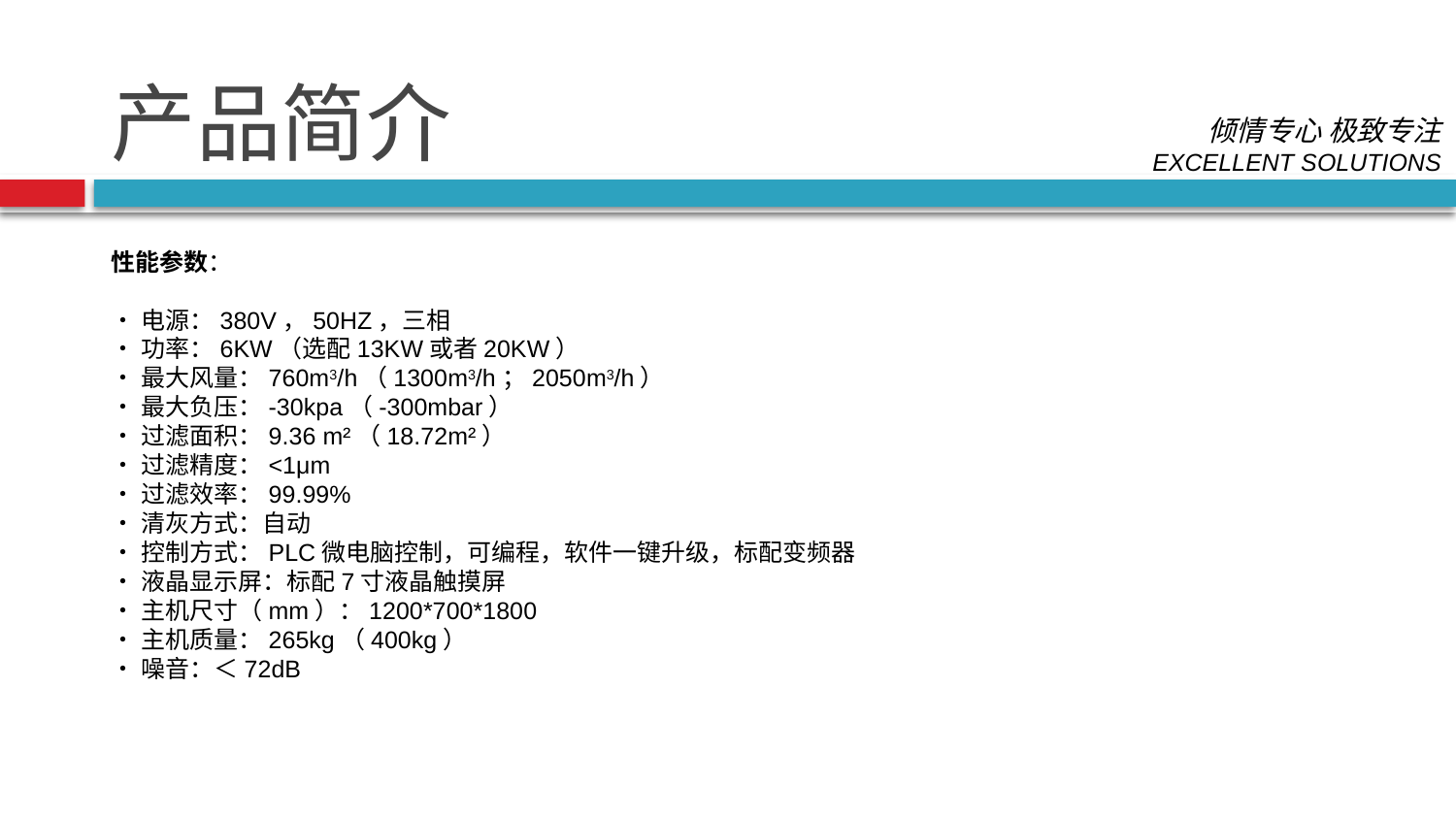

# 产品简介
性能参数：

•电源：380V，50HZ，三相
•功率：6KW（选配13KW或者20KW）
•最大风量：760m3/h（1300m3/h；2050m3/h）
•最大负压：-30kpa（-300mbar）
•过滤面积：9.36 m²（18.72m²）
•过滤精度：<1μm
•过滤效率：99.99%
•清灰方式：自动
•控制方式：PLC微电脑控制，可编程，软件一键升级，标配变频器
•液晶显示屏：标配7寸液晶触摸屏
•主机尺寸（mm）：1200*700*1800
•主机质量：265kg（400kg）
•噪音：＜72dB